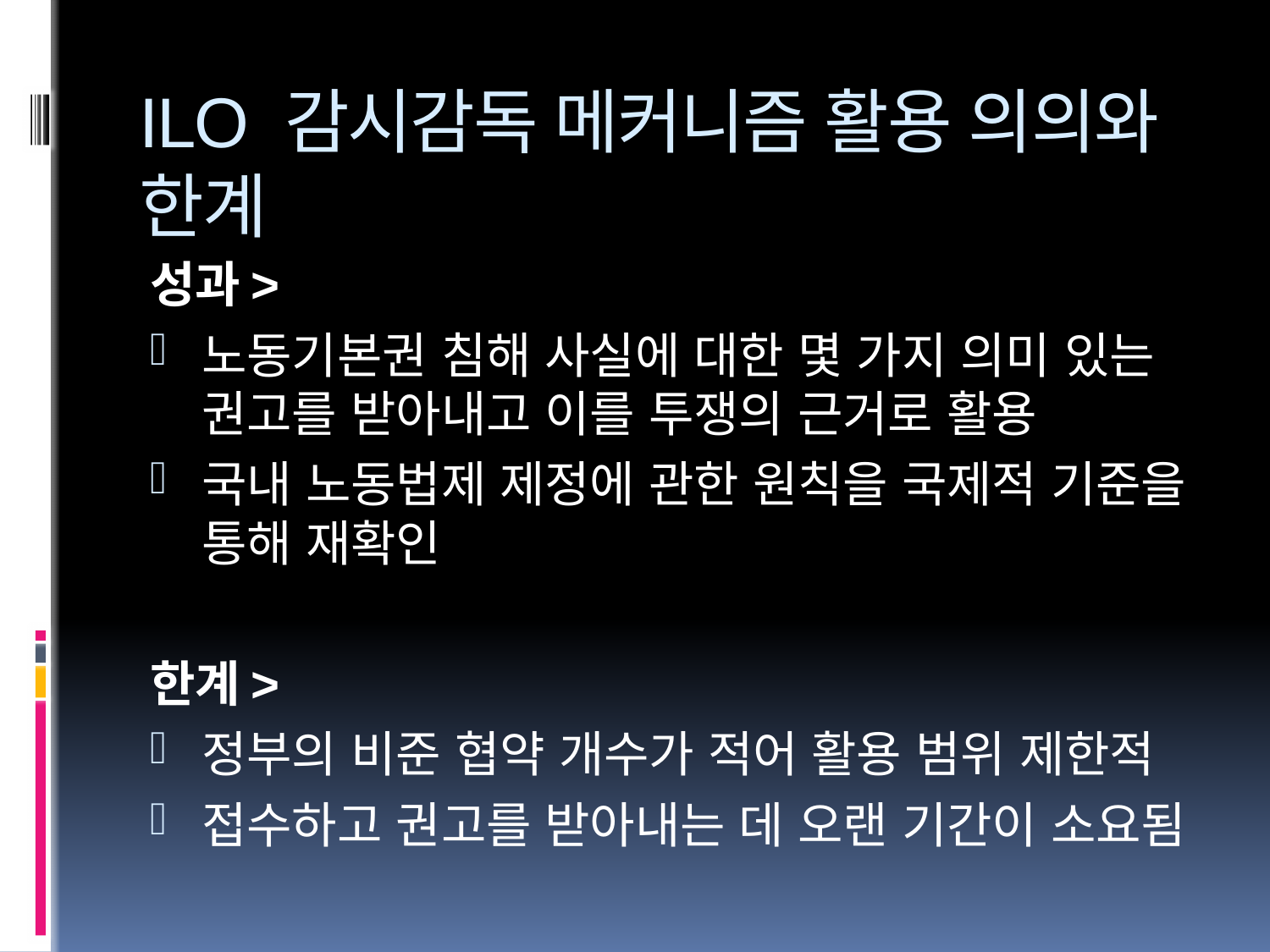

# ILO 감시감독 메커니즘 활용 의의와 한계
성과>
노동기본권 침해 사실에 대한 몇 가지 의미 있는 권고를 받아내고 이를 투쟁의 근거로 활용
국내 노동법제 제정에 관한 원칙을 국제적 기준을 통해 재확인

한계>
정부의 비준 협약 개수가 적어 활용 범위 제한적
접수하고 권고를 받아내는 데 오랜 기간이 소요됨